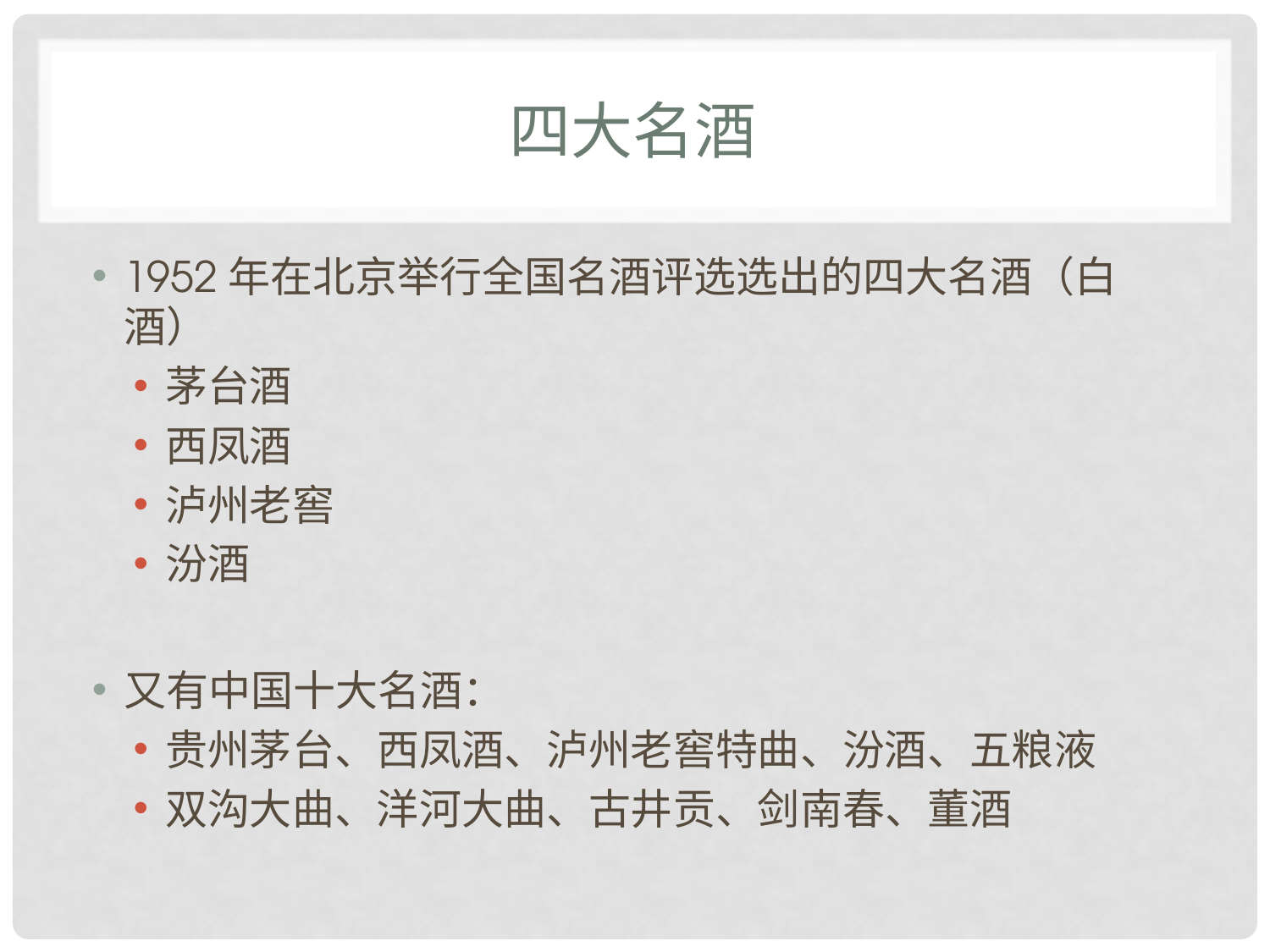

# 四大名酒
1952年在北京举行全国名酒评选选出的四大名酒（白酒）
茅台酒
西凤酒
泸州老窖
汾酒

又有中国十大名酒：
贵州茅台、西凤酒、泸州老窖特曲、汾酒、五粮液
双沟大曲、洋河大曲、古井贡、剑南春、董酒